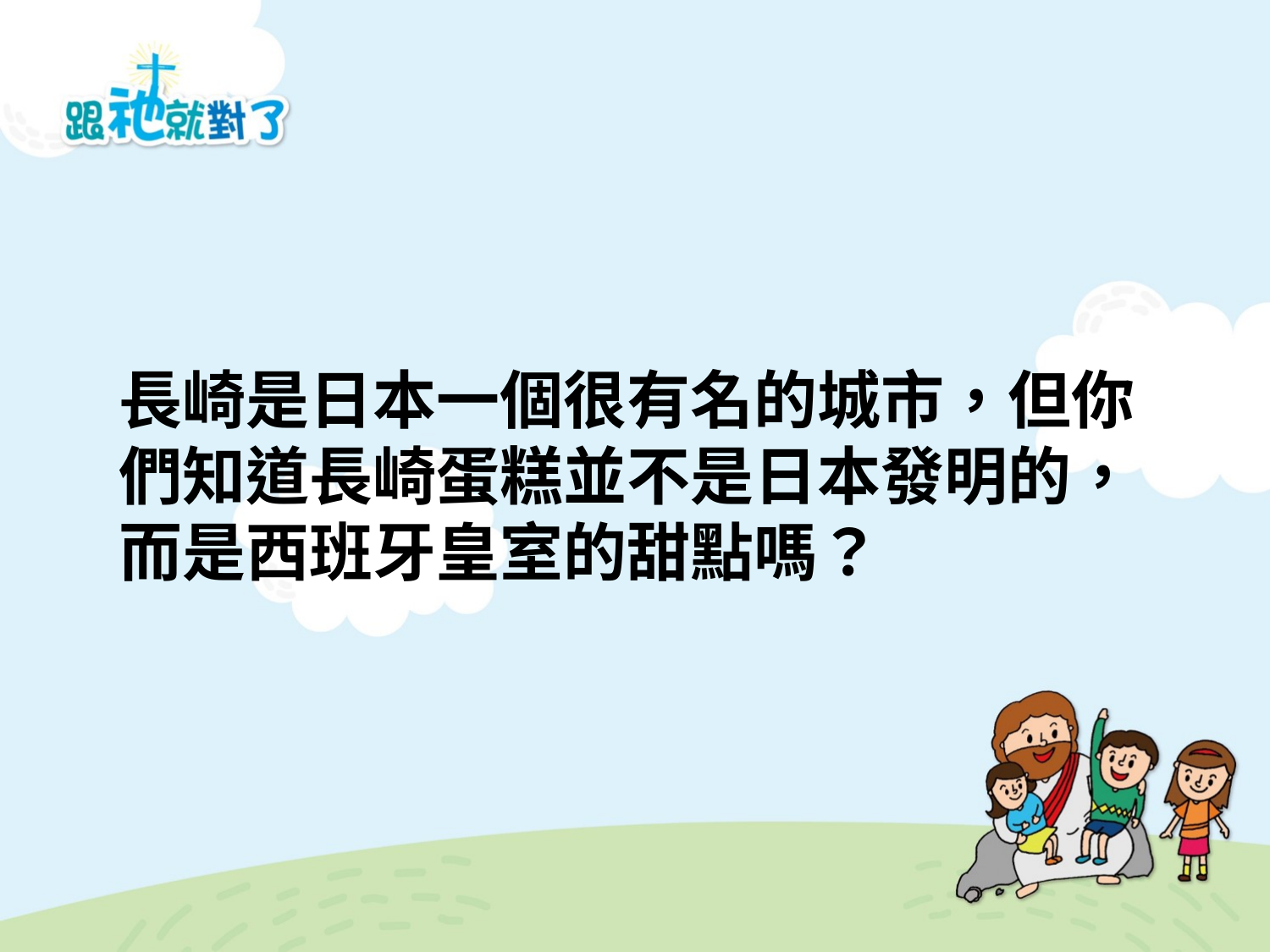

長崎是日本一個很有名的城市，但你們知道長崎蛋糕並不是日本發明的，而是西班牙皇室的甜點嗎？